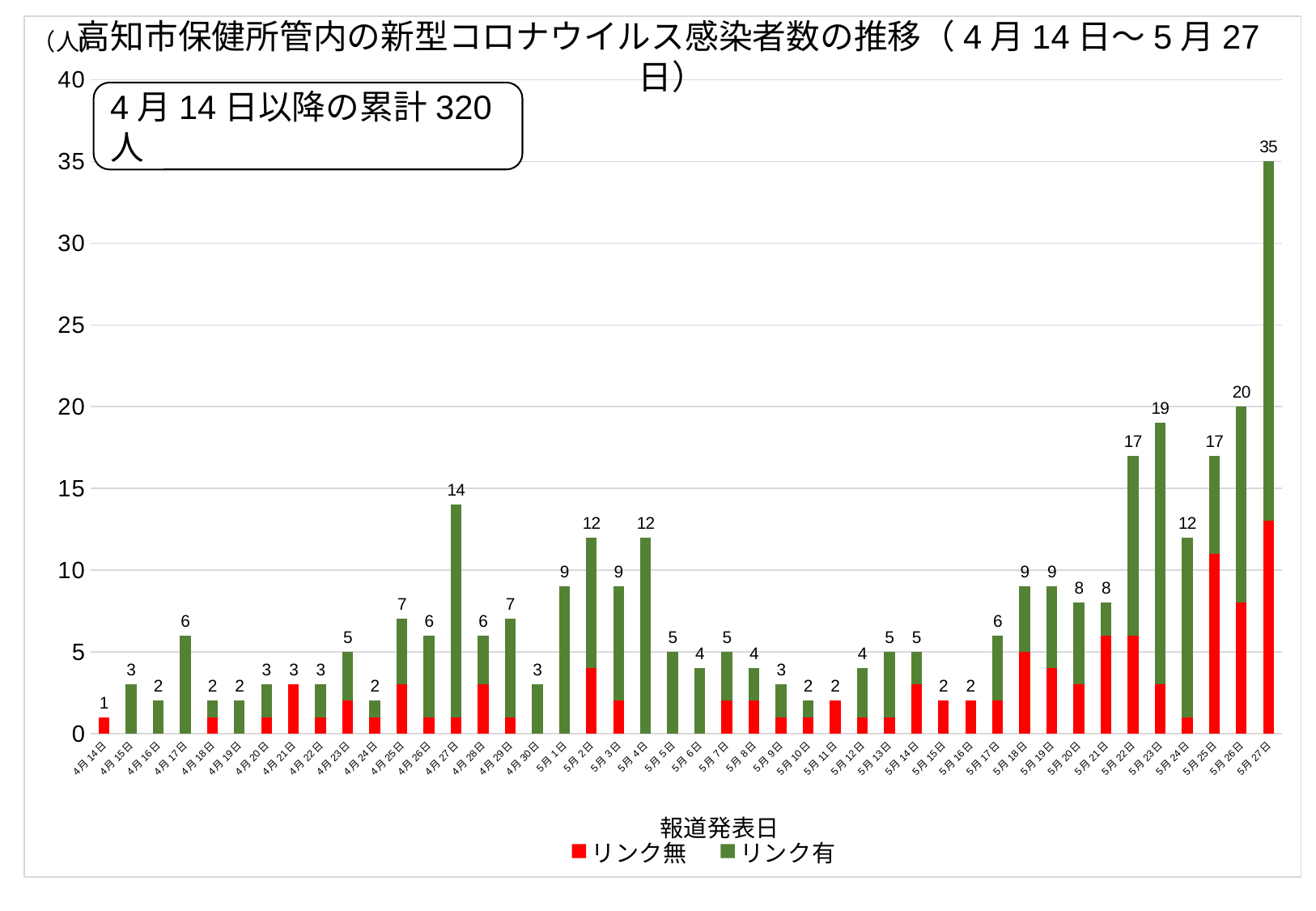

高知市保健所管内の新型コロナウイルス感染者数の推移（4月14日～5月27日）

### Chart

| Category | リンク無 | リンク有 |  |
|---|---|---|---|
| 44300 | 1.0 | None | 1.0 |
| 44301 | None | 3.0 | 3.0 |
| 44302 | None | 2.0 | 2.0 |
| 44303 | None | 6.0 | 6.0 |
| 44304 | 1.0 | 1.0 | 2.0 |
| 44305 | None | 2.0 | 2.0 |
| 44306 | 1.0 | 2.0 | 3.0 |
| 44307 | 3.0 | None | 3.0 |
| 44308 | 1.0 | 2.0 | 3.0 |
| 44309 | 2.0 | 3.0 | 5.0 |
| 44310 | 1.0 | 1.0 | 2.0 |
| 44311 | 3.0 | 4.0 | 7.0 |
| 44312 | 1.0 | 5.0 | 6.0 |
| 44313 | 1.0 | 13.0 | 14.0 |
| 44314 | 3.0 | 3.0 | 6.0 |
| 44315 | 1.0 | 6.0 | 7.0 |
| 44316 | None | 3.0 | 3.0 |
| 44317 | None | 9.0 | 9.0 |
| 44318 | 4.0 | 8.0 | 12.0 |
| 44319 | 2.0 | 7.0 | 9.0 |
| 44320 | None | 12.0 | 12.0 |
| 44321 | None | 5.0 | 5.0 |
| 44322 | None | 4.0 | 4.0 |
| 44323 | 2.0 | 3.0 | 5.0 |
| 44324 | 2.0 | 2.0 | 4.0 |
| 44325 | 1.0 | 2.0 | 3.0 |
| 44326 | 1.0 | 1.0 | 2.0 |
| 44327 | 2.0 | None | 2.0 |
| 44328 | 1.0 | 3.0 | 4.0 |
| 44329 | 1.0 | 4.0 | 5.0 |
| 44330 | 3.0 | 2.0 | 5.0 |
| 44331 | 2.0 | None | 2.0 |
| 44332 | 2.0 | None | 2.0 |
| 44333 | 2.0 | 4.0 | 6.0 |
| 44334 | 5.0 | 4.0 | 9.0 |
| 44335 | 4.0 | 5.0 | 9.0 |
| 44336 | 3.0 | 5.0 | 8.0 |
| 44337 | 6.0 | 2.0 | 8.0 |
| 44338 | 6.0 | 11.0 | 17.0 |
| 44339 | 3.0 | 16.0 | 19.0 |
| 44340 | 1.0 | 11.0 | 12.0 |
| 44341 | 11.0 | 6.0 | 17.0 |
| 44342 | 8.0 | 12.0 | 20.0 |
| 44343 | 13.0 | 22.0 | 35.0 |
4月14日以降の累計320人